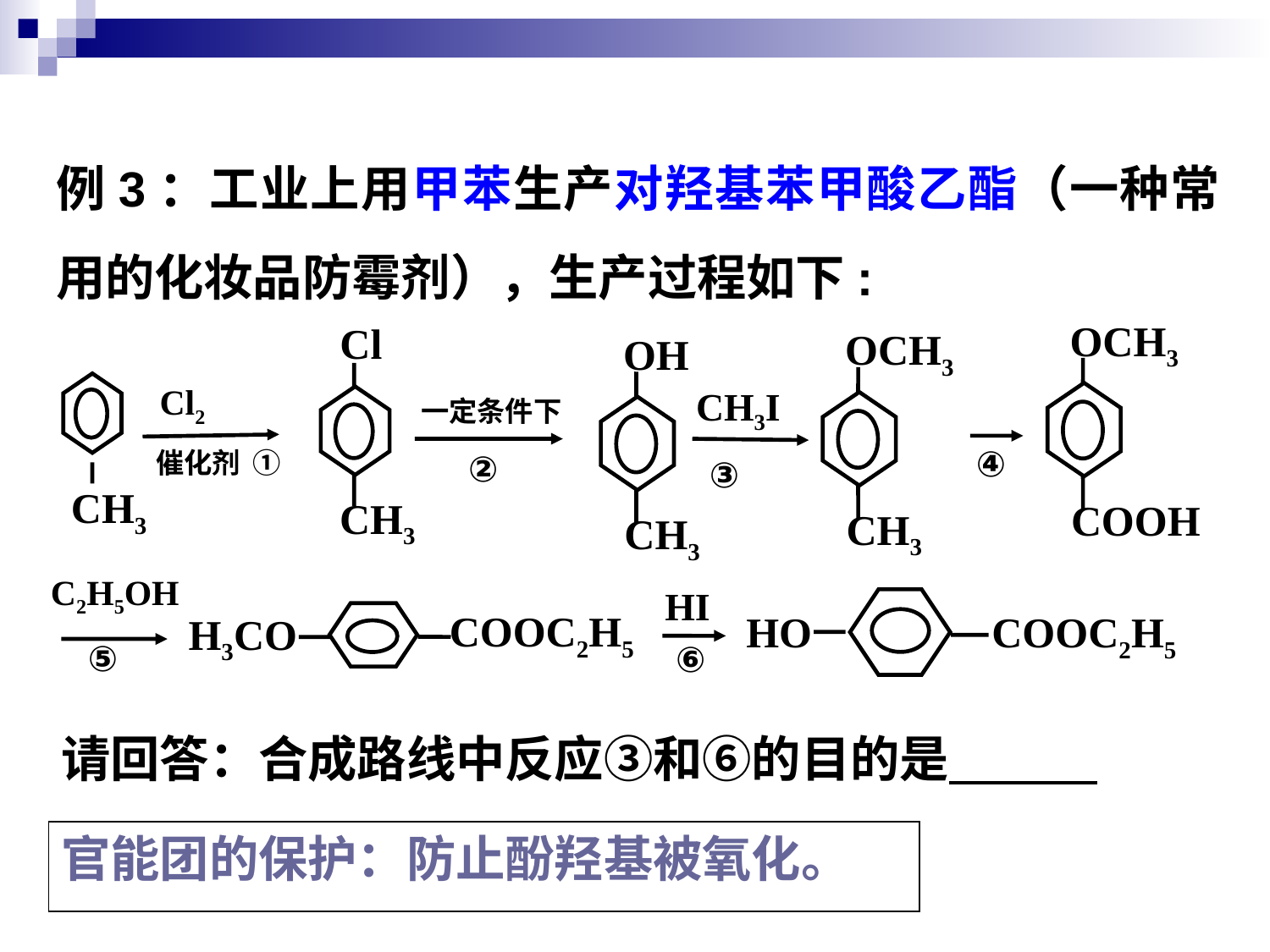

例3：工业上用甲苯生产对羟基苯甲酸乙酯（一种常用的化妆品防霉剂），生产过程如下:
OCH3

COOH
Cl

CH3
OCH3

CH3
OH

CH3

Cl2

催化剂  ①
CH3I

③
一定条件下

②
④

CH3
C2H5OH
⑤

HI
⑥

HO
COOC2H5

COOC2H5
H3CO

请回答：合成路线中反应③和⑥的目的是
官能团的保护：防止酚羟基被氧化。